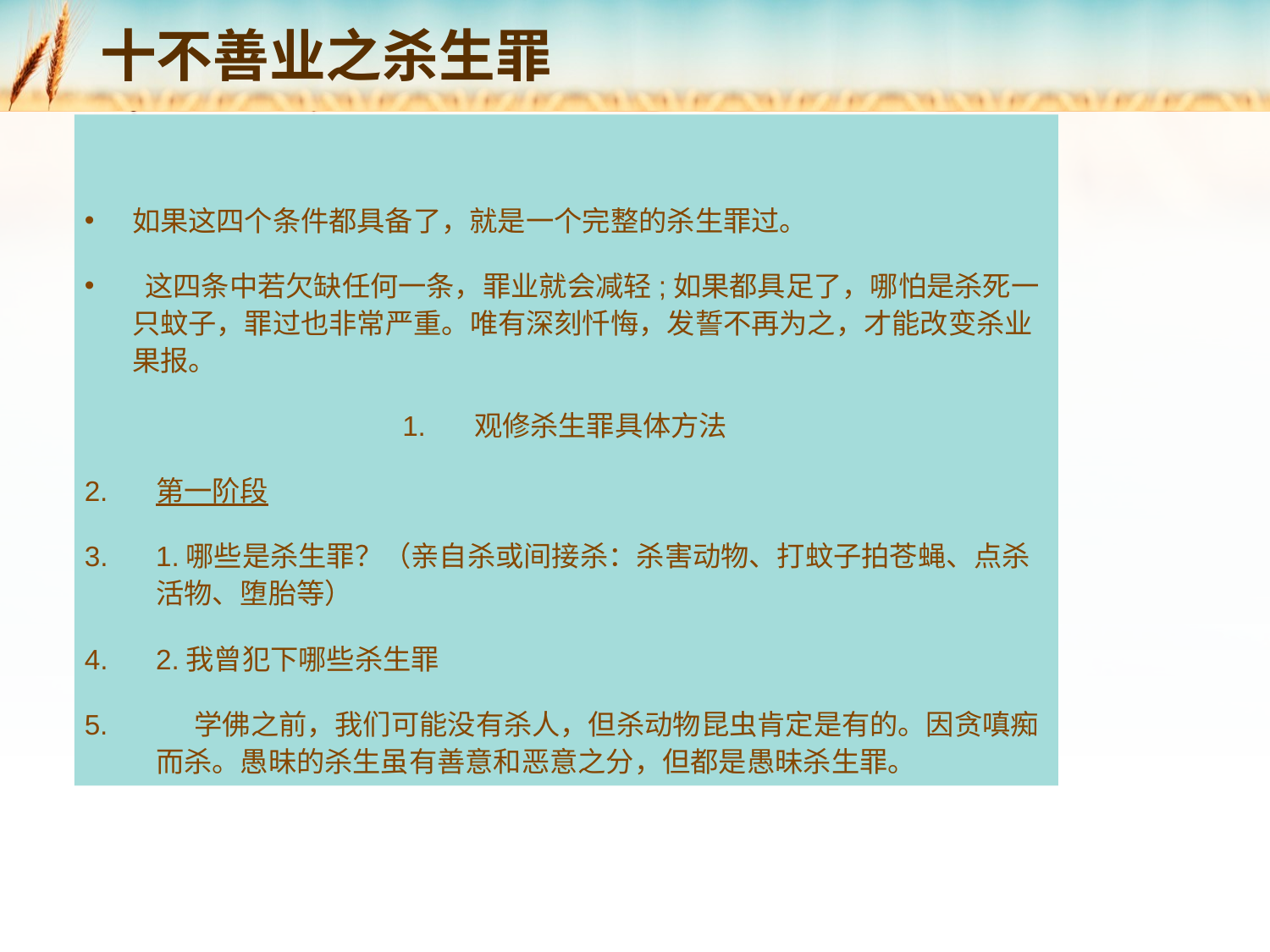

# 十不善业之杀生罪

如果这四个条件都具备了，就是一个完整的杀生罪过。
 这四条中若欠缺任何一条，罪业就会减轻;如果都具足了，哪怕是杀死一只蚊子，罪过也非常严重。唯有深刻忏悔，发誓不再为之，才能改变杀业果报。
观修杀生罪具体方法
第一阶段
1.哪些是杀生罪？（亲自杀或间接杀：杀害动物、打蚊子拍苍蝇、点杀活物、堕胎等）
2.我曾犯下哪些杀生罪
     学佛之前，我们可能没有杀人，但杀动物昆虫肯定是有的。因贪嗔痴而杀。愚昧的杀生虽有善意和恶意之分，但都是愚昧杀生罪。